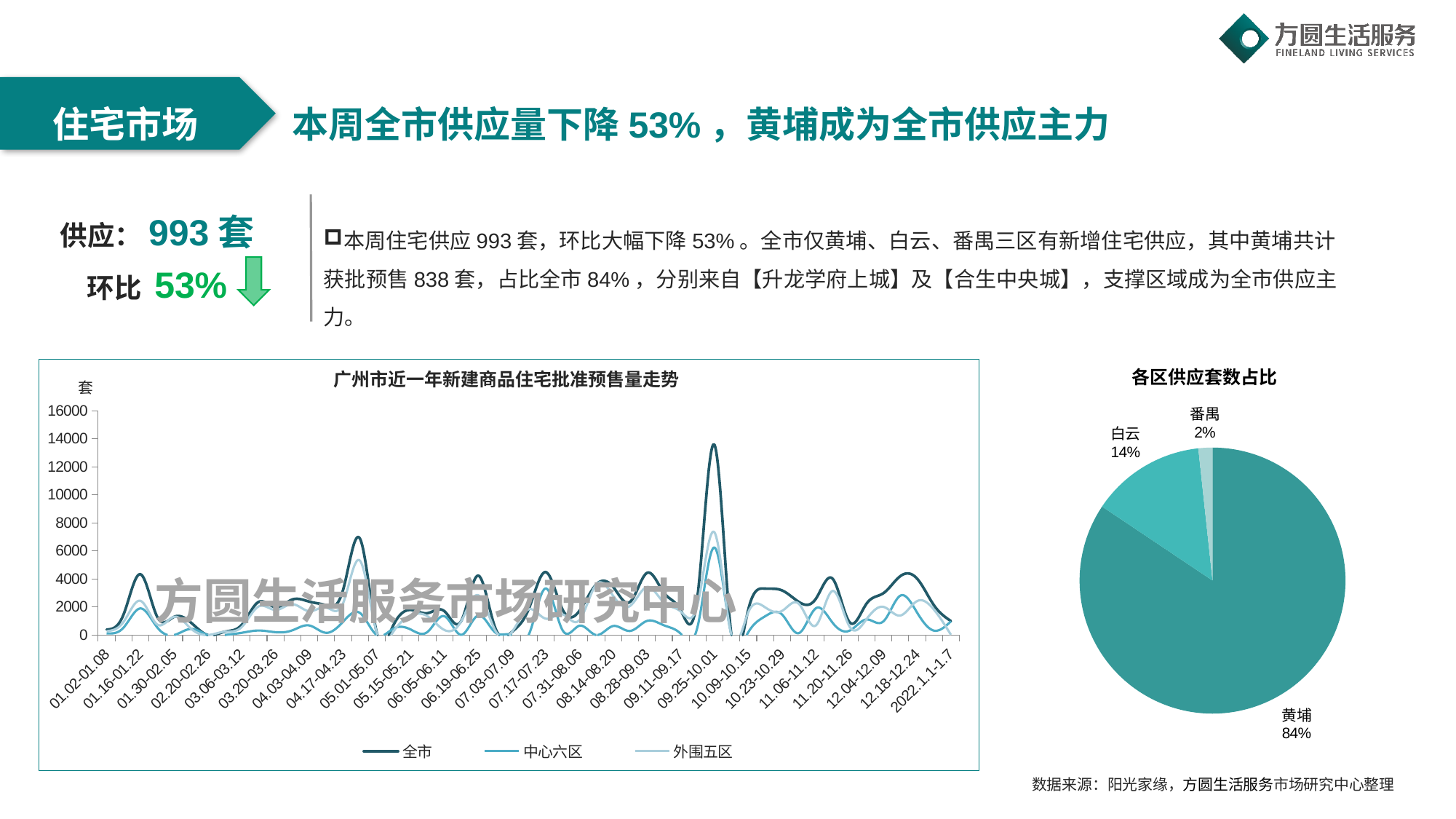

本周全市供应量下降53%，黄埔成为全市供应主力
住宅市场
供应：993套
环比 53%
本周住宅供应993套，环比大幅下降53%。全市仅黄埔、白云、番禺三区有新增住宅供应，其中黄埔共计获批预售838套，占比全市84%，分别来自【升龙学府上城】及【合生中央城】，支撑区域成为全市供应主力。

### Chart: 各区供应套数占比

| Category | 供应套数 |
|---|---|
| 黄埔 | 838.0 |
| 白云 | 138.0 |
| 番禺 | 17.0 |

### Chart: 广州市近一年新建商品住宅批准预售量走势

| Category | 全市 | 中心六区 | 外围五区 |
|---|---|---|---|
| 01.02-01.08 | 391.0 | 121.0 | 270.0 |
| 01.09-01.15 | 1454.0 | 523.0 | 931.0 |
| 01.16-01.22 | 4335.0 | 1896.0 | 2439.0 |
| 01.23-01.29 | 1289.0 | 540.0 | 749.0 |
| 01.30-02.05 | 1300.0 | 0.0 | 1300.0 |
| 02.06-02.19 | 883.0 | 434.0 | 449.0 |
| 02.20-02.26 | 0.0 | 0.0 | 0.0 |
| 02.27-03.05 | 238.0 | 0.0 | 238.0 |
| 03.06-03.12 | 726.0 | 158.0 | 568.0 |
| 03.13-03.19 | 2359.0 | 322.0 | 2037.0 |
| 03.20-03.26 | 1988.0 | 202.0 | 1786.0 |
| 03.27-04.02 | 2535.0 | 335.0 | 2200.0 |
| 04.03-04.09 | 2383.0 | 682.0 | 1701.0 |
| 04.10-04.16 | 2126.0 | 157.0 | 1969.0 |
| 04.17-04.23 | 3205.0 | 945.0 | 2260.0 |
| 04.24-04.30 | 6887.0 | 1576.0 | 5311.0 |
| 05.01-05.07 | 166.0 | 0.0 | 166.0 |
| 05.08-05.14 | 745.0 | 465.0 | 280.0 |
| 05.15-05.21 | 1789.0 | 396.0 | 1393.0 |
| 05.22-05.28 | 1559.0 | 220.0 | 1339.0 |
| 06.05-06.11 | 1702.0 | 1342.0 | 360.0 |
| 06.12-06.18 | 1004.0 | 16.0 | 988.0 |
| 06.19-06.25 | 4236.0 | 1394.0 | 2842.0 |
| 06.26-07.02 | 552.0 | 195.0 | 357.0 |
| 07.03-07.09 | 215.0 | 0.0 | 215.0 |
| 07.10-07.16 | 1857.0 | 20.0 | 1837.0 |
| 07.17-07.23 | 4490.0 | 3322.0 | 1168.0 |
| 07.24-07.30 | 1823.0 | 346.0 | 1477.0 |
| 07.31-08.06 | 1723.0 | 662.0 | 1061.0 |
| 08.07-08.13 | 3612.0 | 0.0 | 3612.0 |
| 08.14-08.20 | 3429.0 | 641.0 | 2788.0 |
| 08.21-08.27 | 2364.0 | 290.0 | 2074.0 |
| 08.28-09.03 | 4428.0 | 1004.0 | 3424.0 |
| 09.04-09.10 | 3018.0 | 694.0 | 2324.0 |
| 09.11-09.17 | 1767.0 | 90.0 | 1677.0 |
| 09.18-09.24 | 2819.0 | 610.0 | 2209.0 |
| 09.25-10.01 | 13566.0 | 6243.0 | 7323.0 |
| 10.02-10.08 | 0.0 | 0.0 | 0.0 |
| 10.09-10.15 | 1817.0 | 197.0 | 1620.0 |
| 10.16-10.22 | 3310.0 | 1338.0 | 1972.0 |
| 10.23-10.29 | 3181.0 | 1460.0 | 1721.0 |
| 10.30-11.05 | 2355.0 | 137.0 | 2218.0 |
| 11.06-11.12 | 2585.0 | 1906.0 | 679.0 |
| 11.13-11.19 | 4008.0 | 863.0 | 3145.0 |
| 11.20-11.26 | 911.0 | 315.0 | 596.0 |
| 11.27-12.03 | 2233.0 | 1108.0 | 1125.0 |
| 12.04-12.09 | 2983.0 | 974.0 | 2009.0 |
| 12.11-12.17 | 4197.0 | 2806.0 | 1391.0 |
| 12.18-12.24 | 4016.0 | 1594.0 | 2422.0 |
| 12.25-12.31 | 2114.0 | 312.0 | 1802.0 |
| 2022.1.1-1.7 | 993.0 | 976.0 | 17.0 |
方圆生活服务市场研究中心
数据来源：阳光家缘，方圆生活服务市场研究中心整理